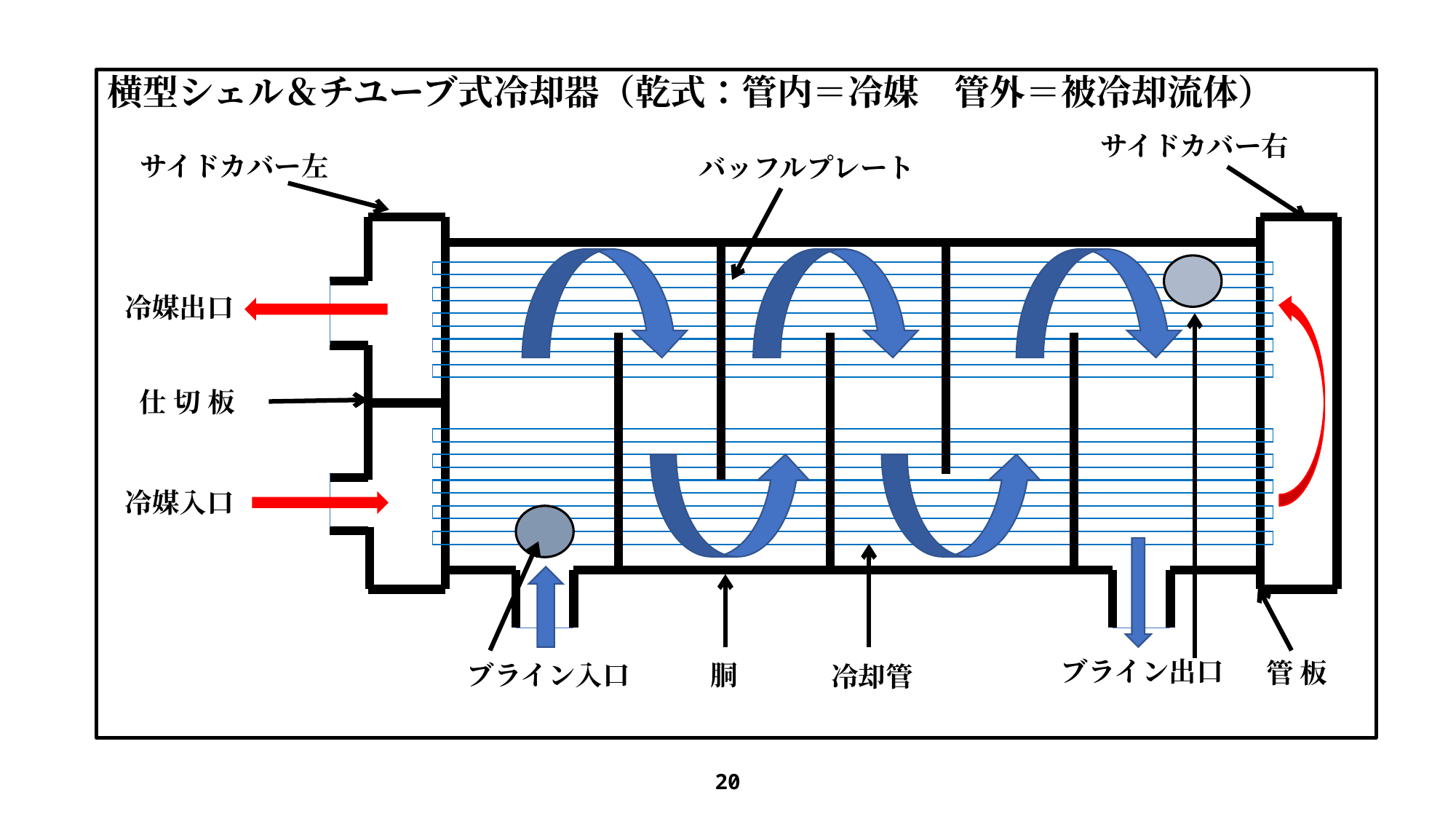

横型シェル＆チユーブ式冷却器（乾式：管内＝冷媒　管外＝被冷却流体）

サイドカバー右
サイドカバー左
バッフルプレート

冷媒出口

仕 切 板

冷媒入口

ブライン出口
管 板
冷却管
ブライン入口
胴
20